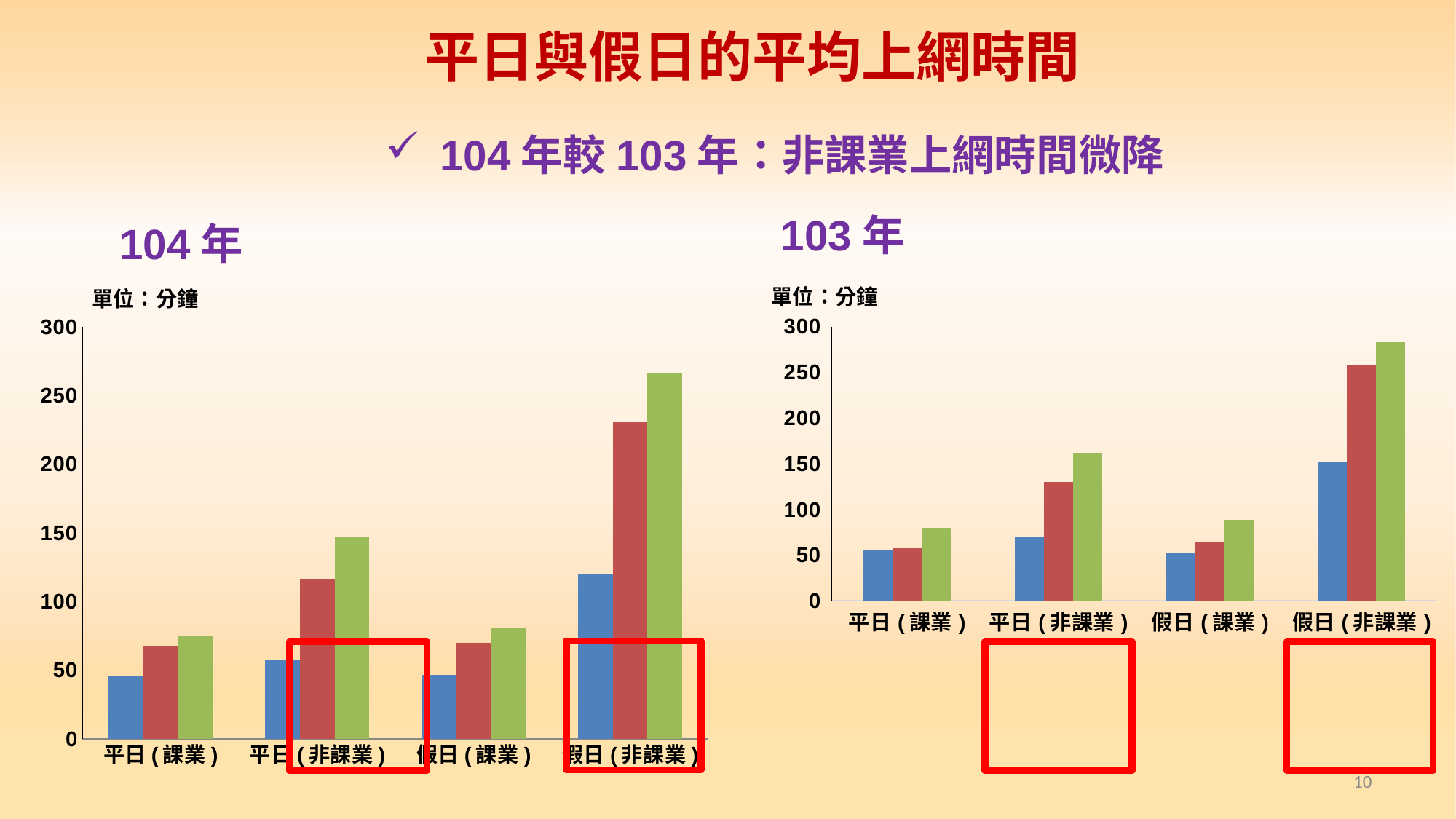

平日與假日的平均上網時間
104年較103年：非課業上網時間微降
103年
104年
單位：分鐘

單位：分鐘

### Chart

| Category | 國小 | 國中 | 高中職 |
|---|---|---|---|
| 平日(課業) | 56.0 | 57.7 | 79.9 |
| 平日(非課業) | 70.5 | 130.3 | 162.0 |
| 假日(課業) | 52.6 | 64.4 | 88.7 |
| 假日(非課業) | 152.8 | 257.5 | 283.2 |

### Chart

| Category | 國小 | 國中 | 高中職 |
|---|---|---|---|
| 平日(課業) | 45.4 | 67.1 | 75.2 |
| 平日(非課業) | 57.8 | 115.8 | 147.2 |
| 假日(課業) | 46.4 | 70.0 | 80.6 |
| 假日(非課業) | 120.1 | 231.0 | 266.1 |

10